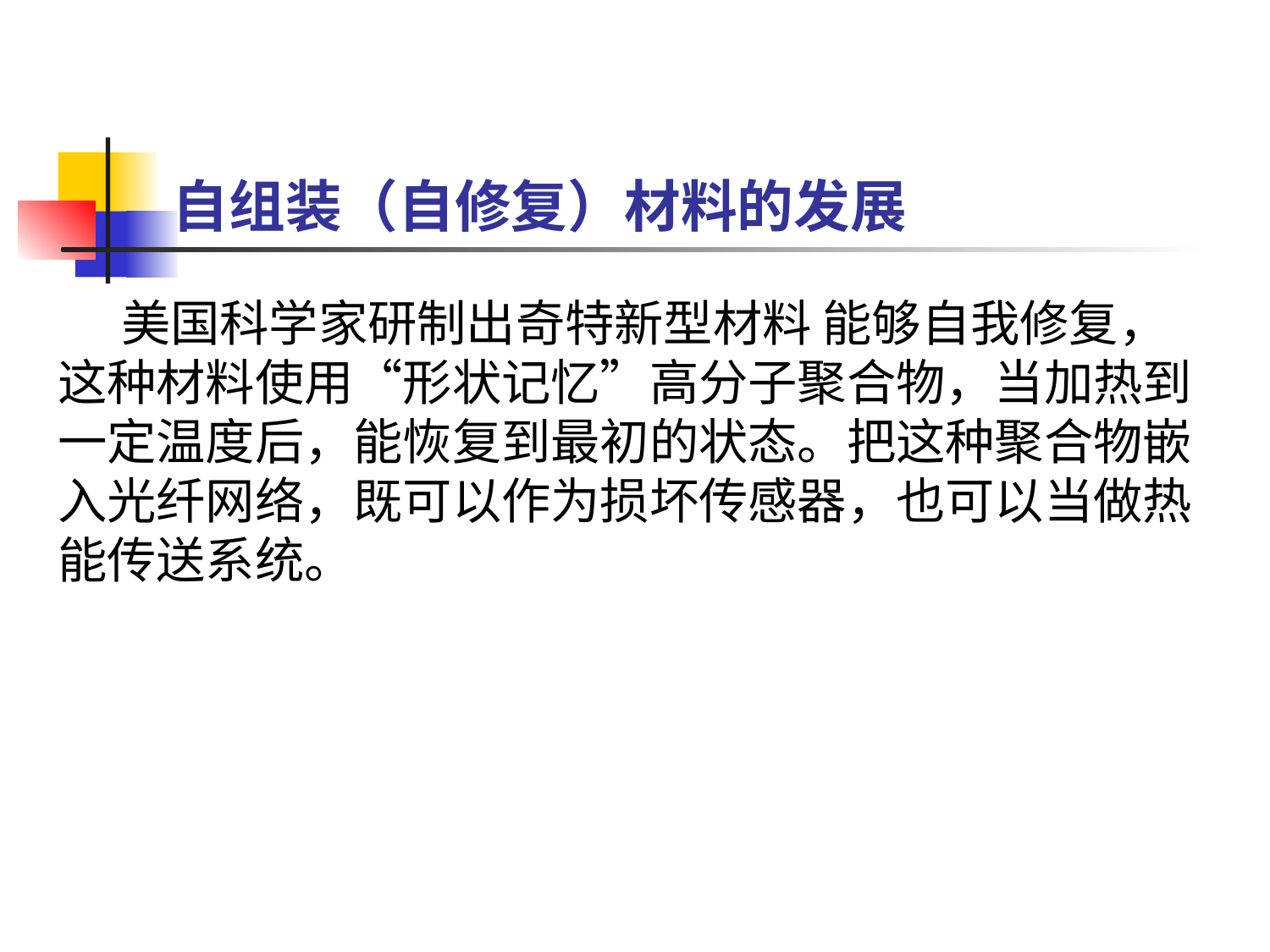

# 自组装（自修复）材料的发展

美国科学家研制出奇特新型材料 能够自我修复，这种材料使用“形状记忆”高分子聚合物，当加热到一定温度后，能恢复到最初的状态。把这种聚合物嵌入光纤网络，既可以作为损坏传感器，也可以当做热能传送系统。